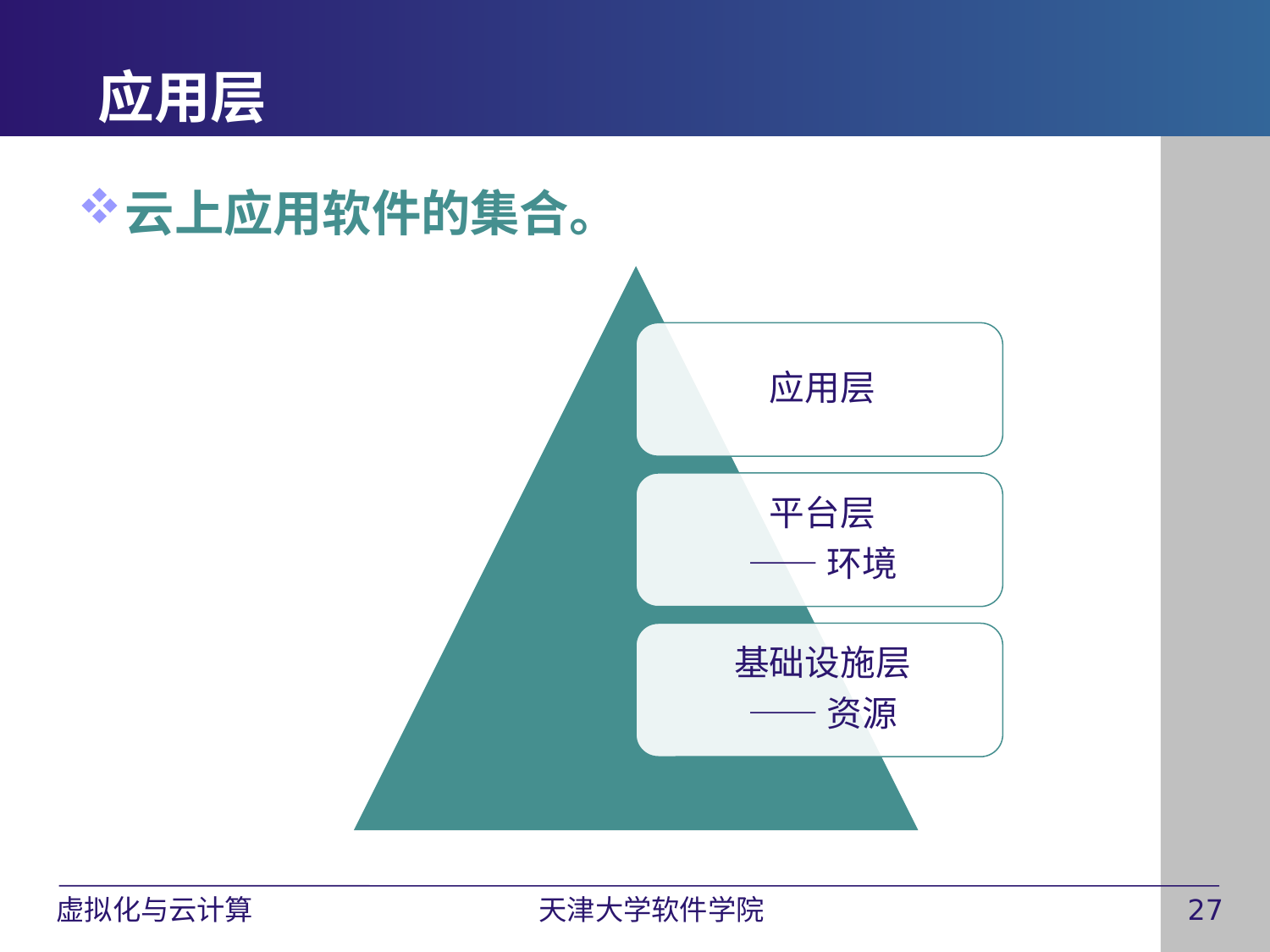

# 应用层
云上应用软件的集合。
应用层
平台层
——环境
基础设施层
——资源